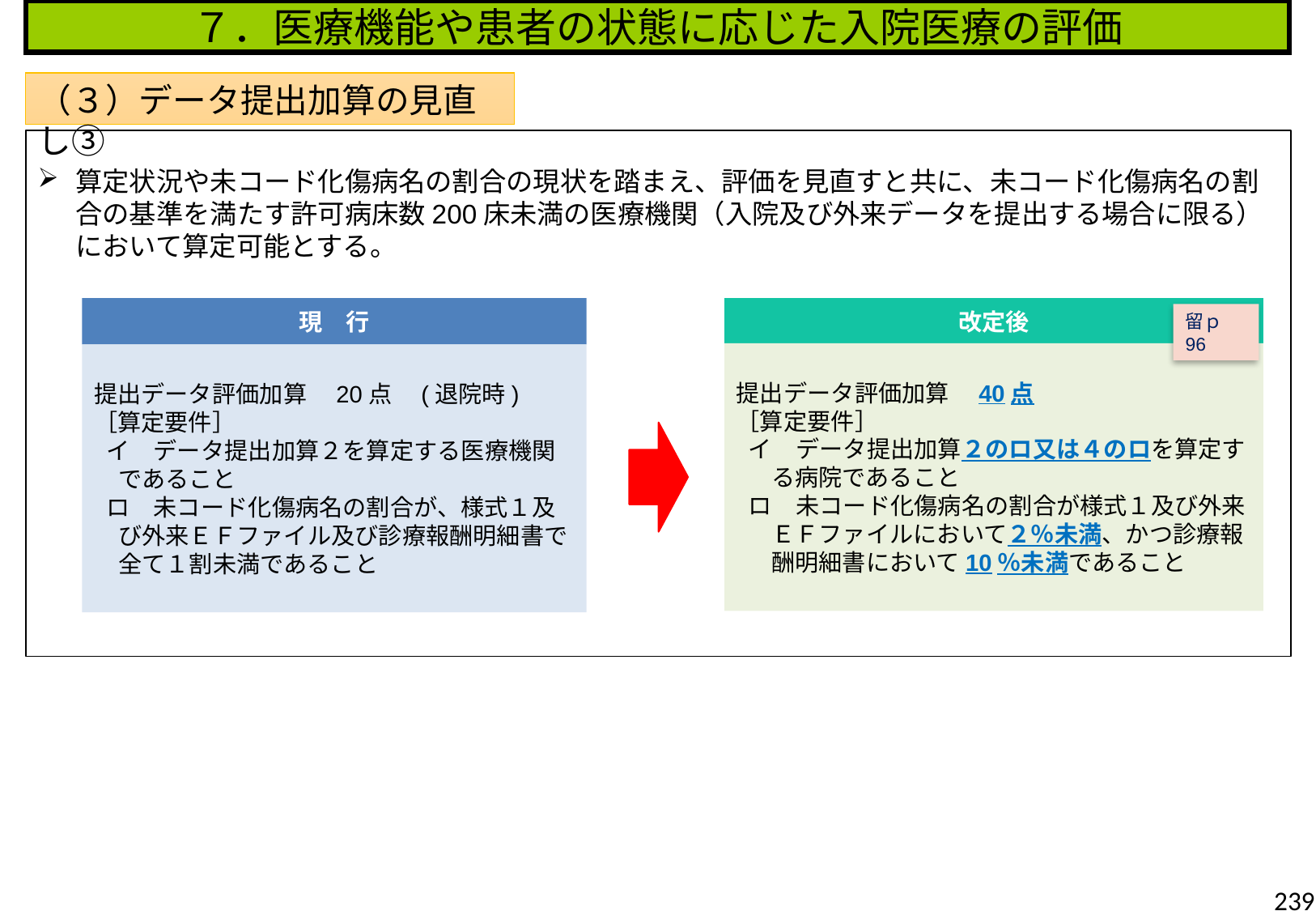

７．医療機能や患者の状態に応じた入院医療の評価
（３）データ提出加算の見直し③

算定状況や未コード化傷病名の割合の現状を踏まえ、評価を見直すと共に、未コード化傷病名の割合の基準を満たす許可病床数200床未満の医療機関（入院及び外来データを提出する場合に限る）において算定可能とする。
現　行
改定後
留ｐ96
提出データ評価加算　40点
［算定要件］
イ　データ提出加算２のロ又は４のロを算定する病院であること
ロ　未コード化傷病名の割合が様式１及び外来ＥＦファイルにおいて２％未満、かつ診療報酬明細書において10％未満であること
提出データ評価加算　20点　(退院時)
［算定要件］
イ　データ提出加算２を算定する医療機関であること
ロ　未コード化傷病名の割合が、様式１及び外来ＥＦファイル及び診療報酬明細書で全て１割未満であること

239